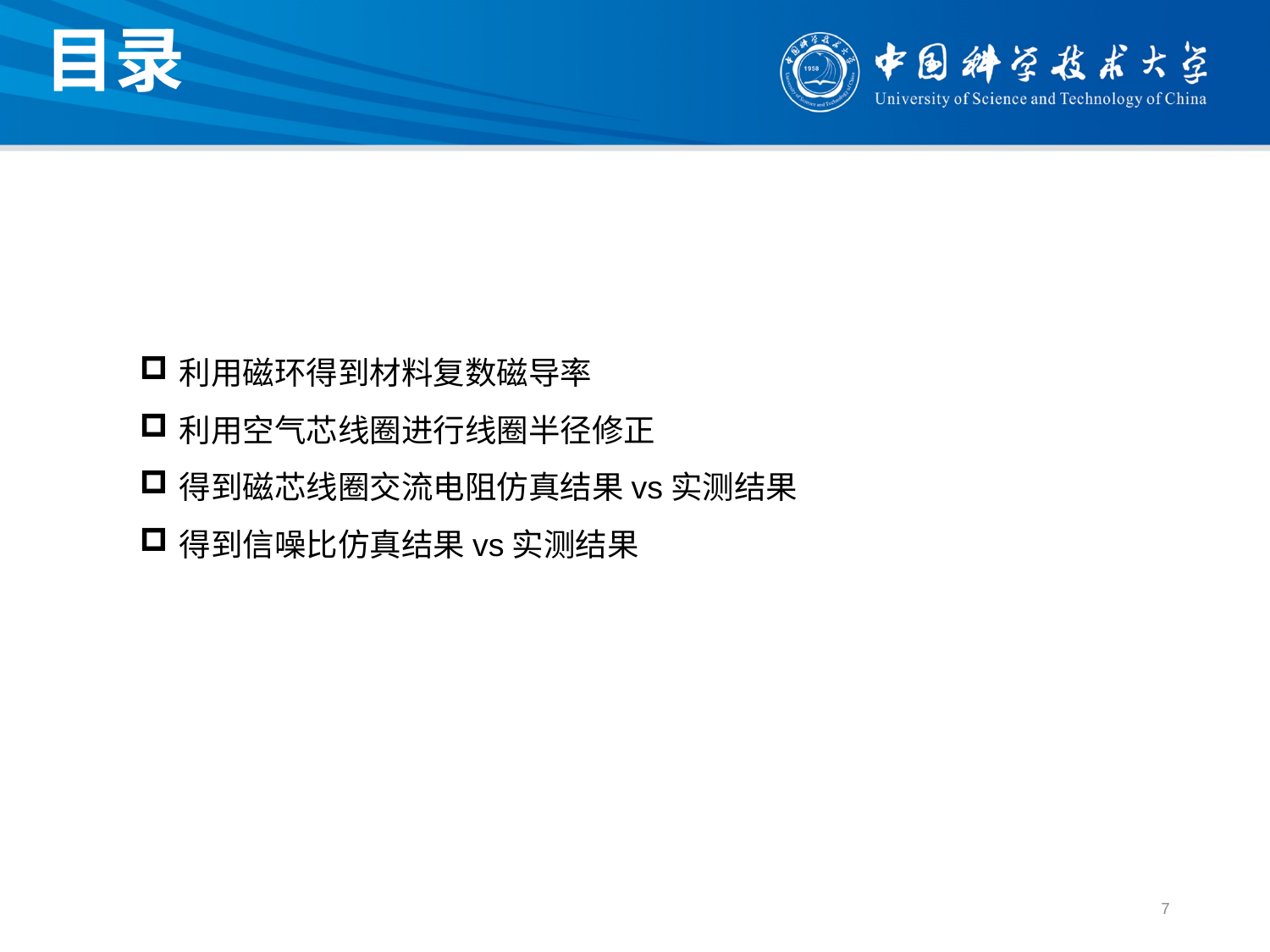

目录
利用磁环得到材料复数磁导率
利用空气芯线圈进行线圈半径修正
得到磁芯线圈交流电阻仿真结果vs实测结果
得到信噪比仿真结果vs实测结果
7